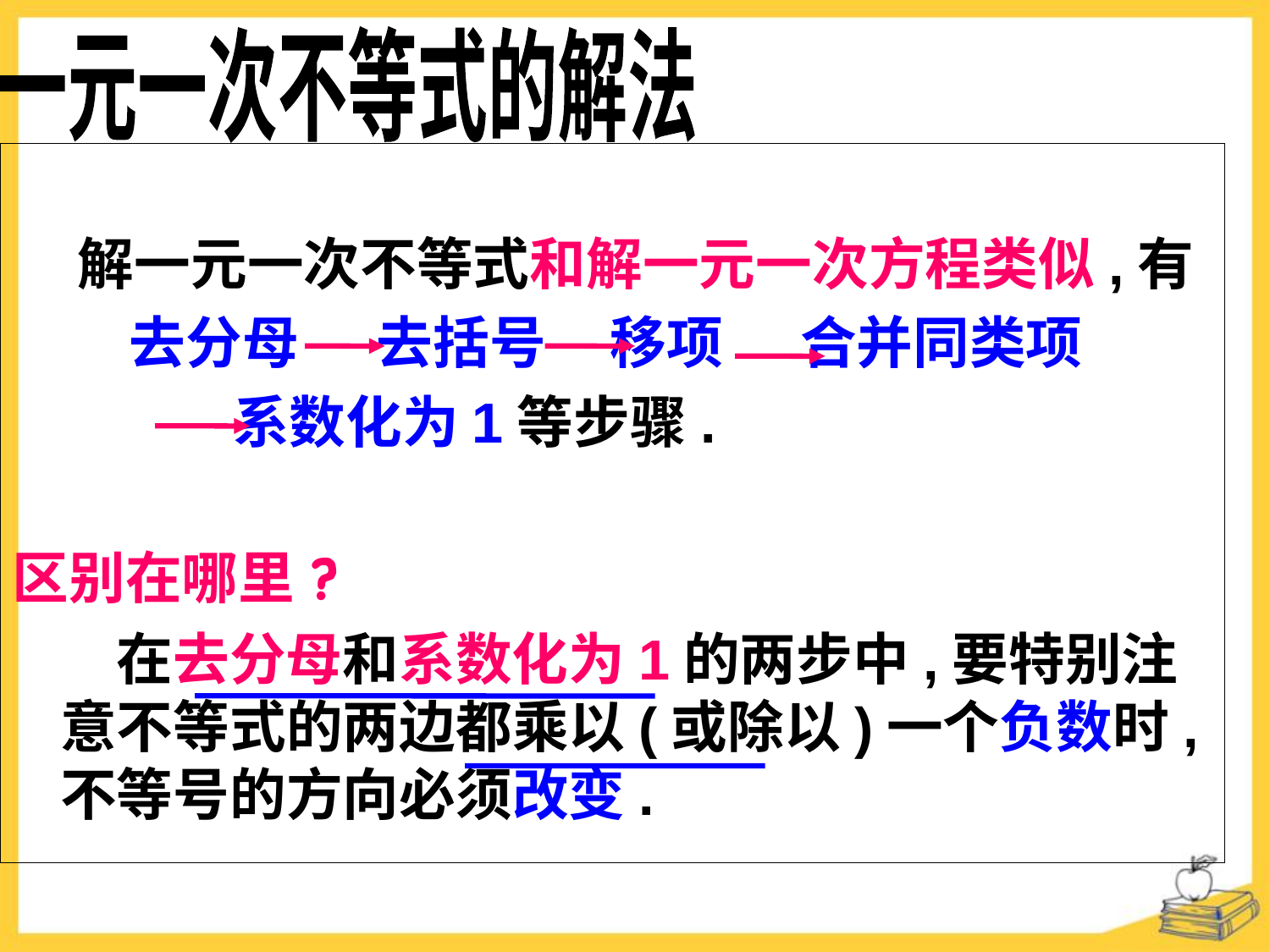

一元一次不等式的解法

    解一元一次不等式和解一元一次方程类似,有
        去分母      去括号     移项      合并同类项
                系数化为1等步骤.

       在去分母和系数化为1的两步中,要特别注意不等式的两边都乘以(或除以)一个负数时,不等号的方向必须改变.

区别在哪里?